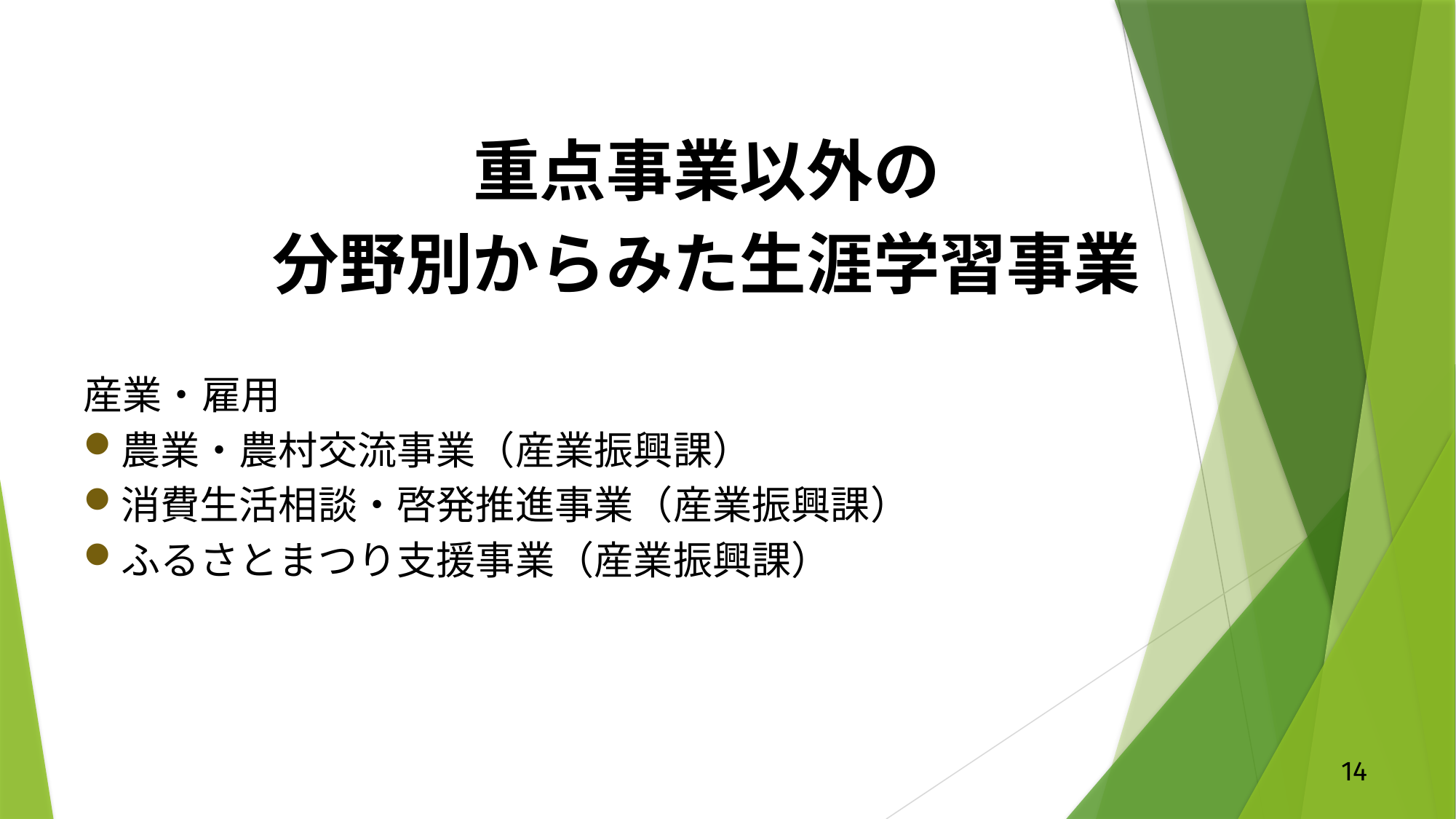

重点事業以外の
分野別からみた生涯学習事業
産業・雇用
農業・農村交流事業（産業振興課）
消費生活相談・啓発推進事業（産業振興課）
ふるさとまつり支援事業（産業振興課）